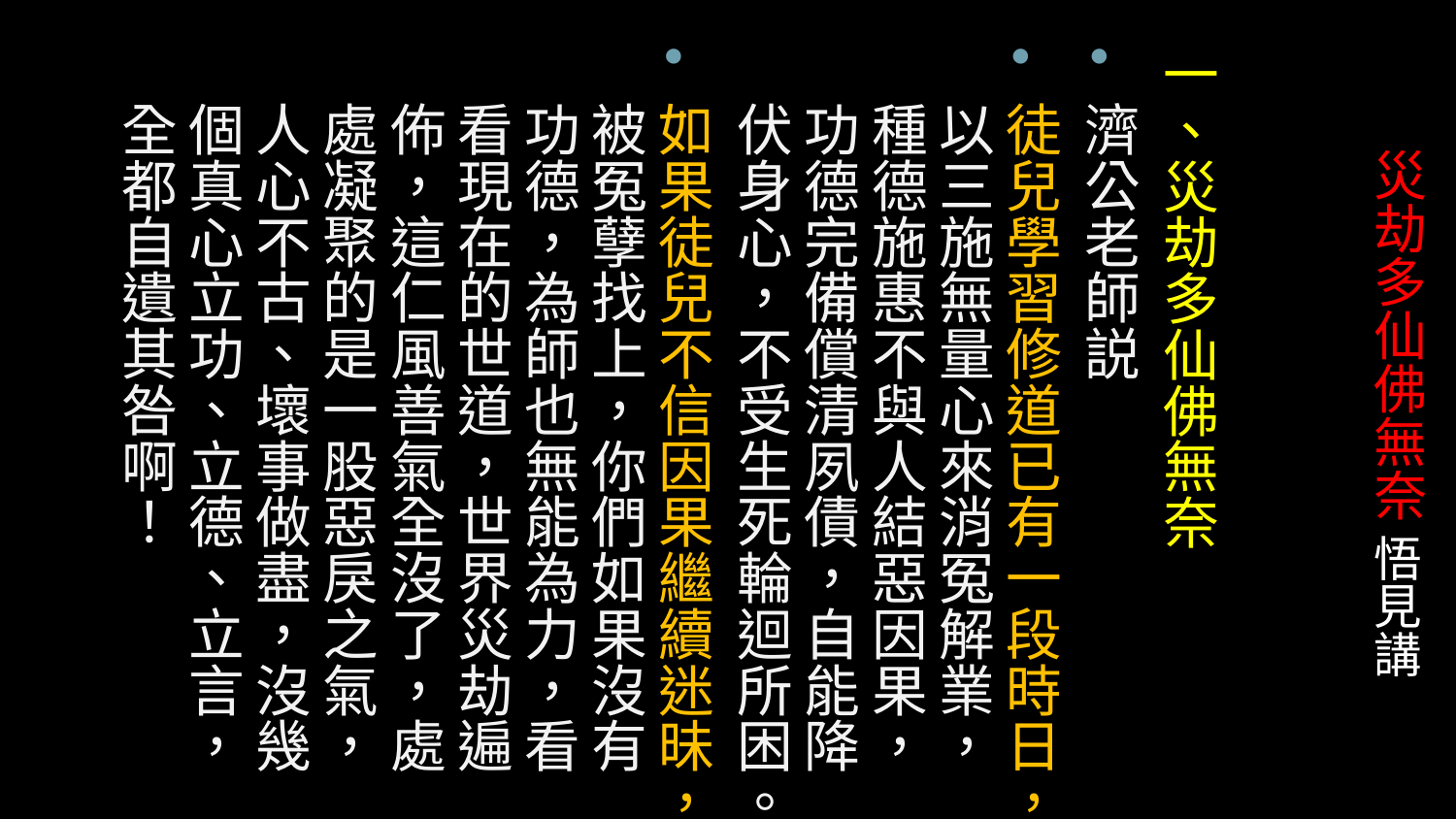

一、災劫多仙佛無奈
濟公老師説
徒兒學習修道已有一段時日，以三施無量心來消冤解業，種德施惠不與人結惡因果，功德完備償清夙債，自能降伏身心，不受生死輪迴所困。
如果徒兒不信因果繼續迷昧，被冤孽找上，你們如果沒有功德，為師也無能為力，看看現在的世道，世界災劫遍佈，這仁風善氣全沒了，處處凝聚的是一股惡戾之氣，人心不古、壞事做盡，沒幾個真心立功、立德、立言，全都自遺其咎啊！

# 災劫多仙佛無奈 悟見講